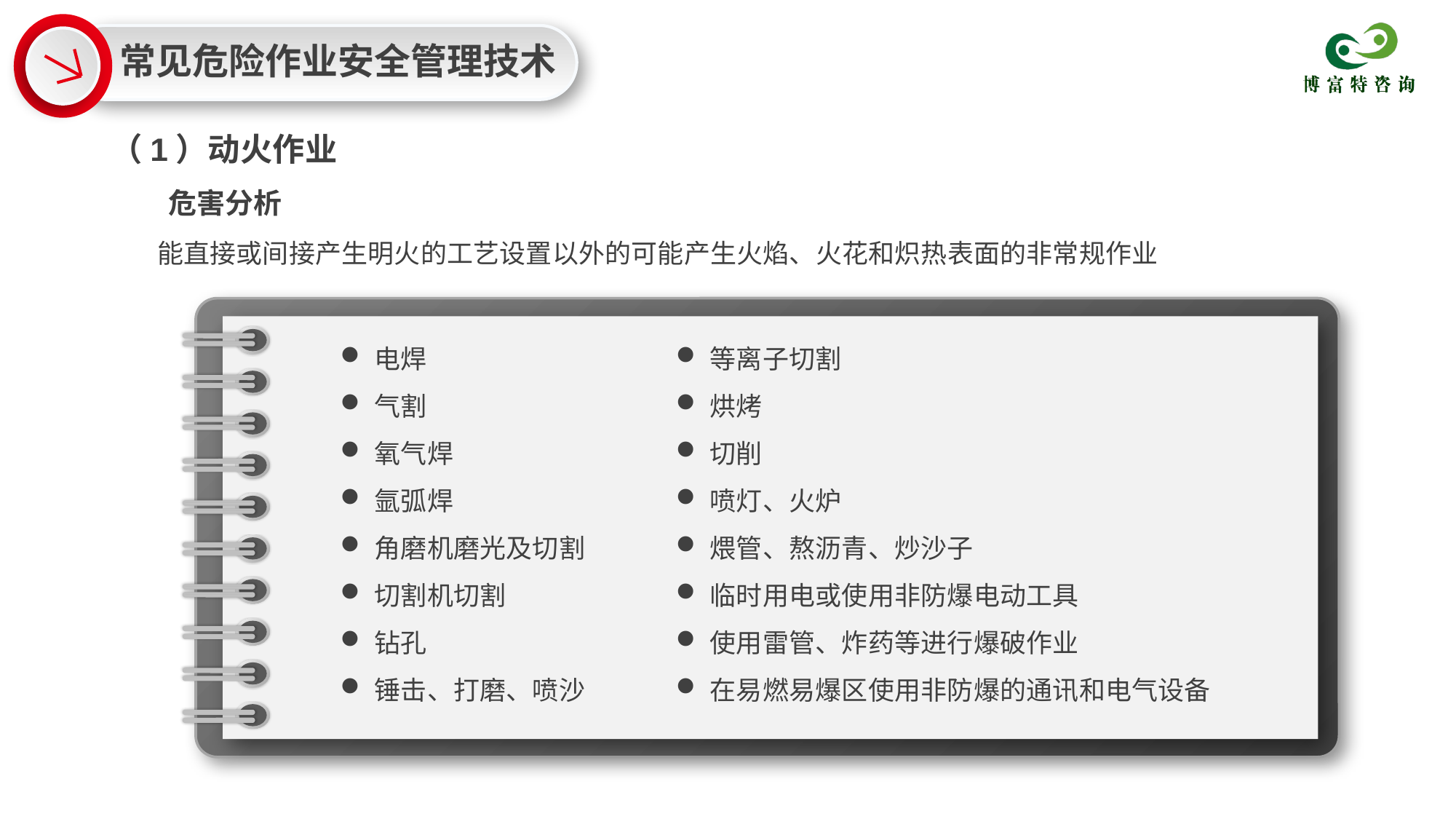

常见危险作业安全管理技术
（1）动火作业
危害分析
能直接或间接产生明火的工艺设置以外的可能产生火焰、火花和炽热表面的非常规作业

电焊
气割
氧气焊
氩弧焊
角磨机磨光及切割
切割机切割
钻孔
锤击、打磨、喷沙
等离子切割
烘烤
切削
喷灯、火炉
煨管、熬沥青、炒沙子
临时用电或使用非防爆电动工具
使用雷管、炸药等进行爆破作业
在易燃易爆区使用非防爆的通讯和电气设备